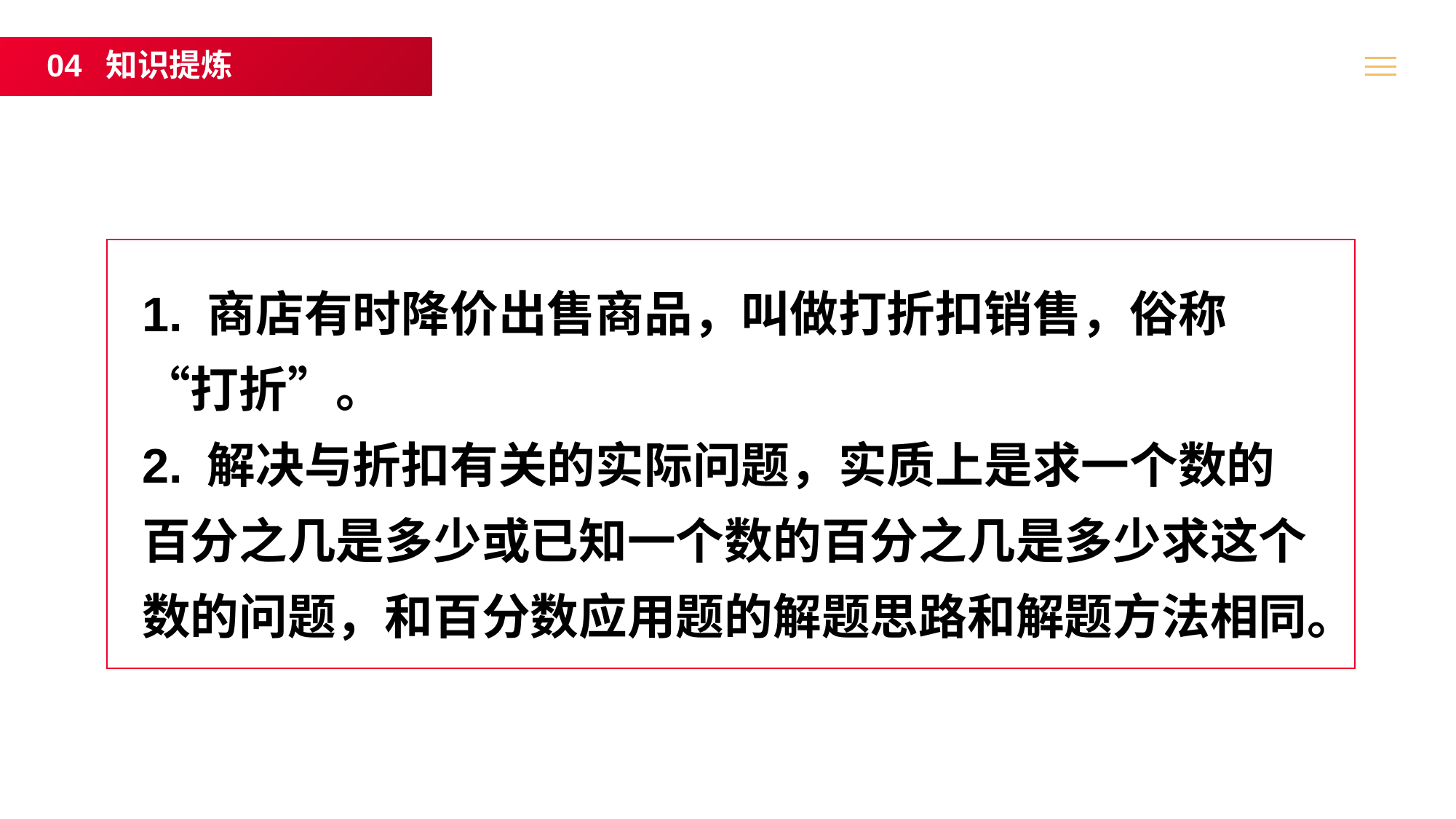

04  知识提炼

1. 商店有时降价出售商品，叫做打折扣销售，俗称“打折”。
2. 解决与折扣有关的实际问题，实质上是求一个数的百分之几是多少或已知一个数的百分之几是多少求这个数的问题，和百分数应用题的解题思路和解题方法相同。